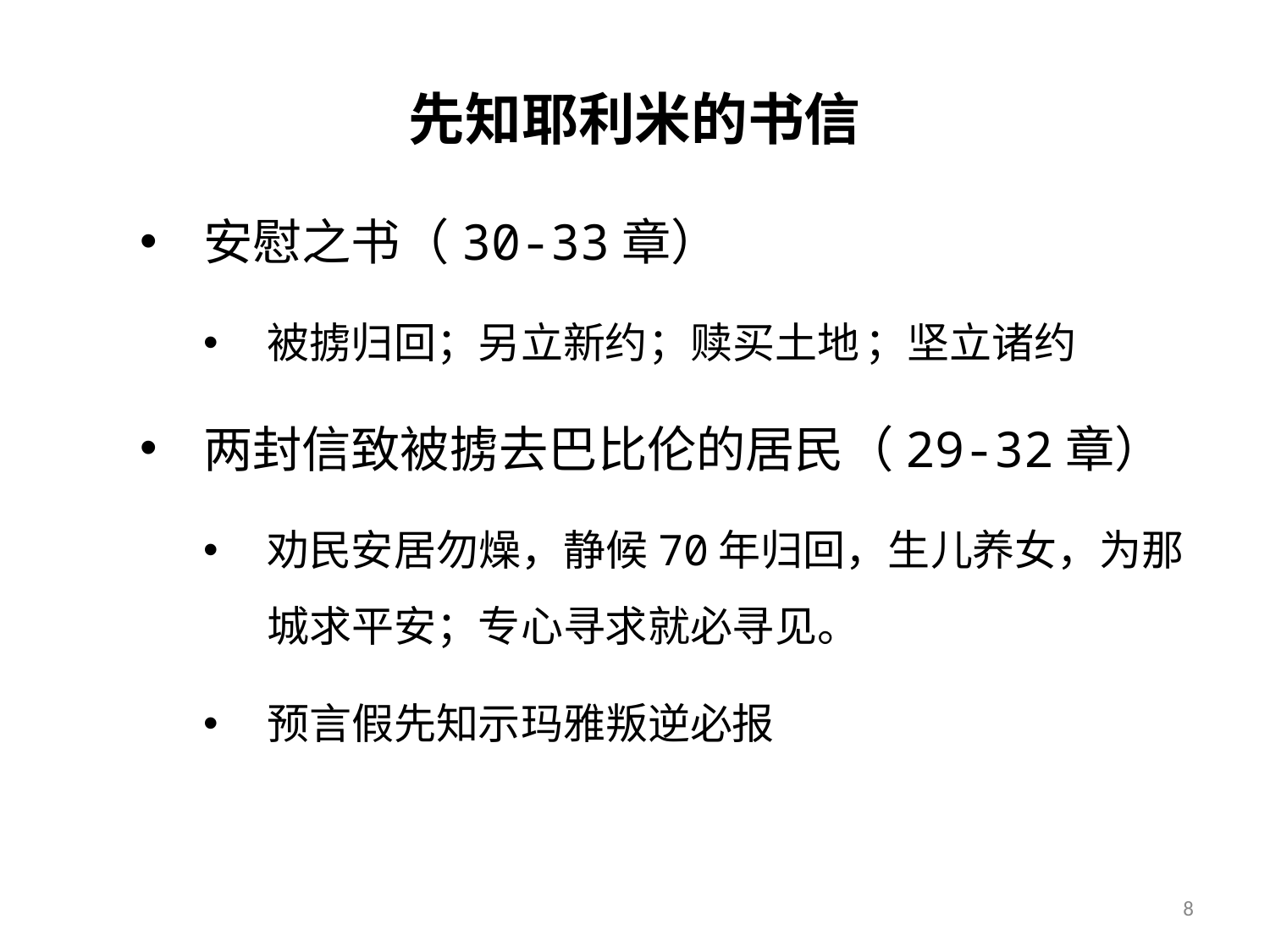

# 先知耶利米的书信
安慰之书（30-33章）
被掳归回；另立新约；赎买土地 ；坚立诸约
两封信致被掳去巴比伦的居民（29-32章）
劝民安居勿燥，静候70年归回，生儿养女，为那城求平安；专心寻求就必寻见。
预言假先知示玛雅叛逆必报

8